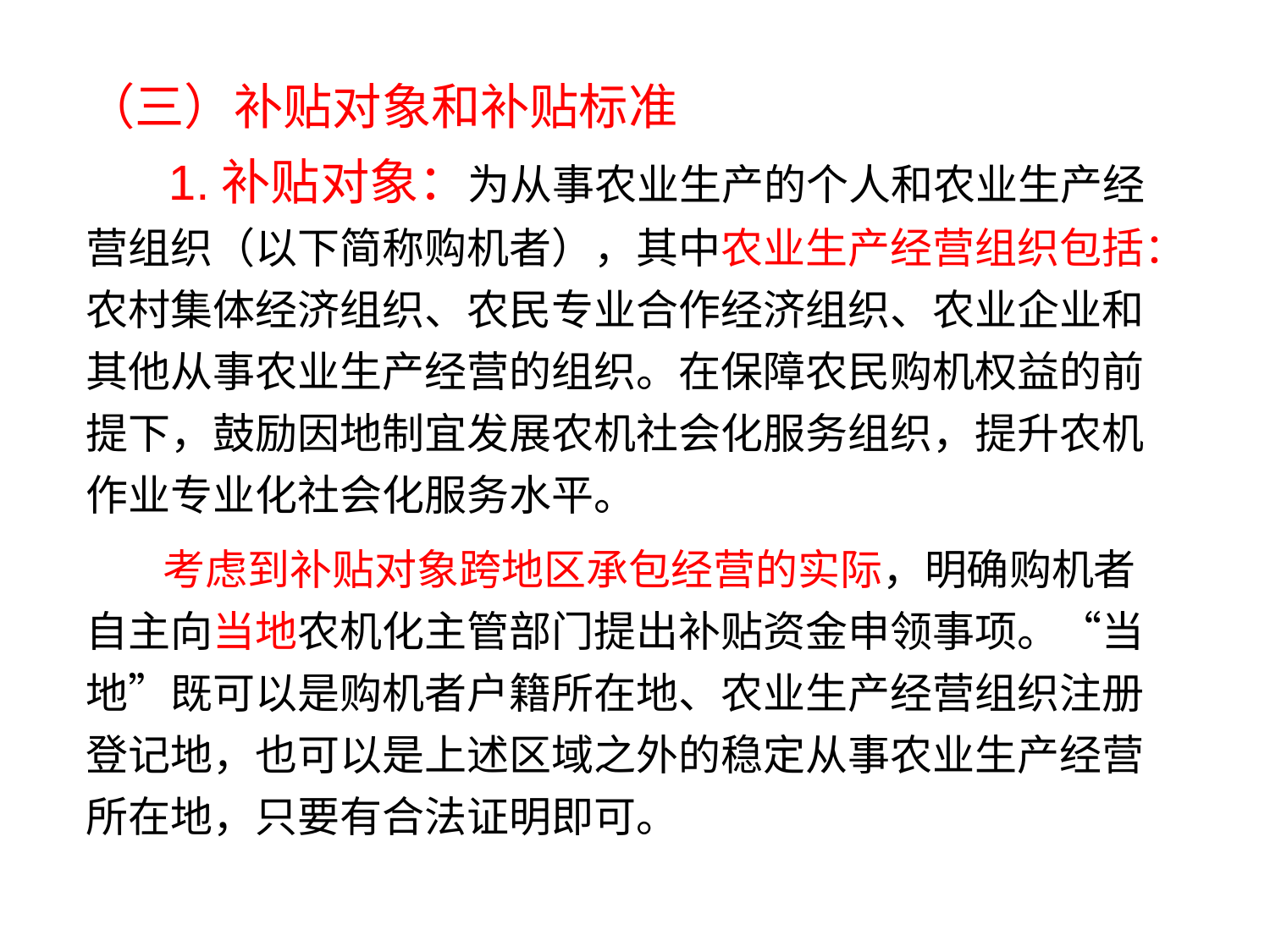

（三）补贴对象和补贴标准
      1.补贴对象：为从事农业生产的个人和农业生产经营组织（以下简称购机者），其中农业生产经营组织包括：农村集体经济组织、农民专业合作经济组织、农业企业和其他从事农业生产经营的组织。在保障农民购机权益的前提下，鼓励因地制宜发展农机社会化服务组织，提升农机作业专业化社会化服务水平。
       考虑到补贴对象跨地区承包经营的实际，明确购机者自主向当地农机化主管部门提出补贴资金申领事项。“当地”既可以是购机者户籍所在地、农业生产经营组织注册登记地，也可以是上述区域之外的稳定从事农业生产经营所在地，只要有合法证明即可。